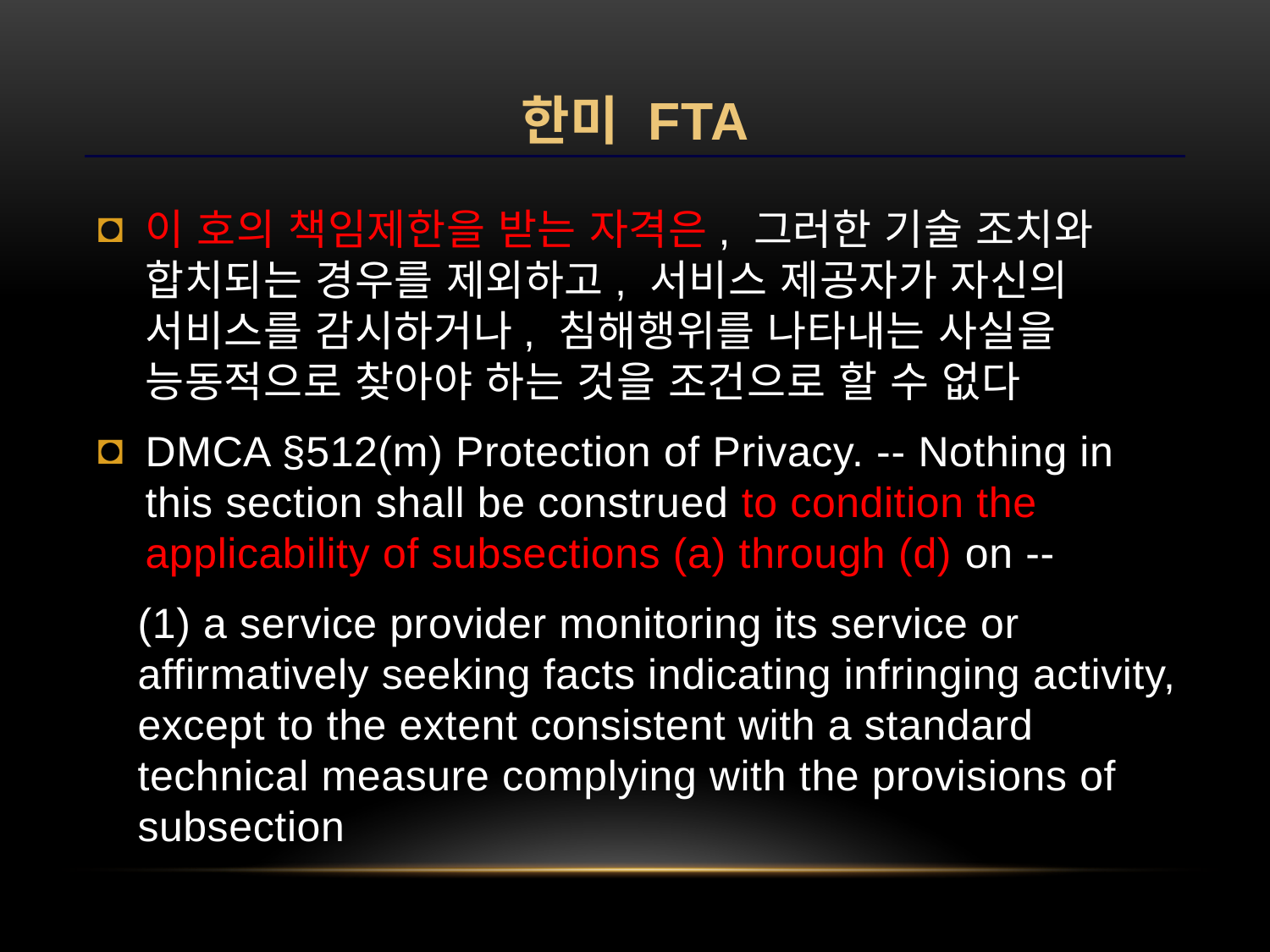

# 한미 FTA
이 호의 책임제한을 받는 자격은, 그러한 기술 조치와 합치되는 경우를 제외하고, 서비스 제공자가 자신의 서비스를 감시하거나, 침해행위를 나타내는 사실을 능동적으로 찾아야 하는 것을 조건으로 할 수 없다
DMCA §512(m) Protection of Privacy. -- Nothing in this section shall be construed to condition the applicability of subsections (a) through (d) on --
(1) a service provider monitoring its service or affirmatively seeking facts indicating infringing activity, except to the extent consistent with a standard technical measure complying with the provisions of subsection